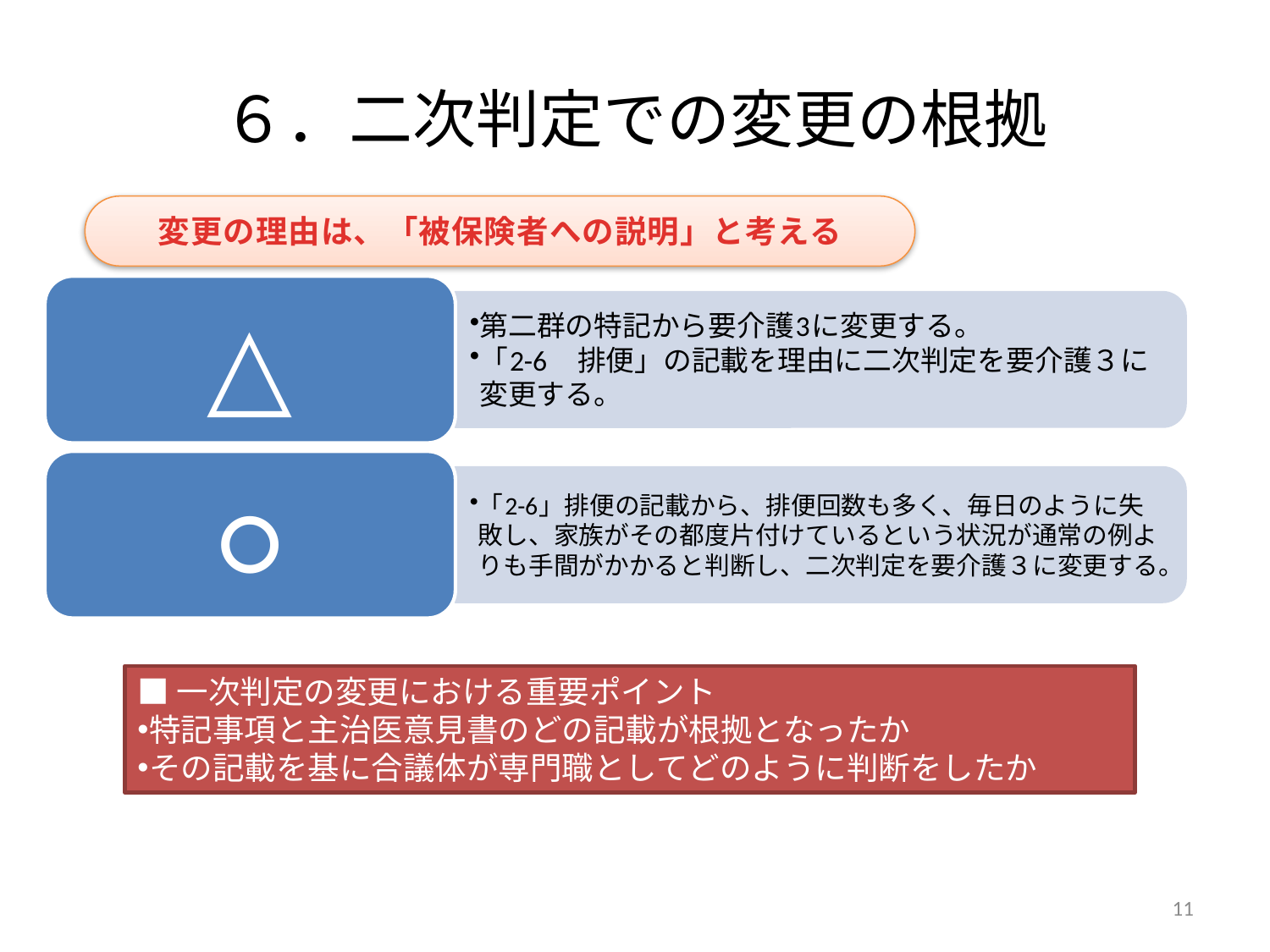

# ６．二次判定での変更の根拠
変更の理由は、「被保険者への説明」と考える
△
「2-6　排便」の記載を理由に二次判定を要介護３に変更する。
○
「2-6」排便の記載から、排便回数も多く、毎日のように失敗し、家族がその都度片付けているという状況が通常の例よりも手間がかかると判断し、二次判定を要介護３に変更する。
第二群の特記から要介護3に変更する。
■一次判定の変更における重要ポイント
特記事項と主治医意見書のどの記載が根拠となったか
その記載を基に合議体が専門職としてどのように判断をしたか
11